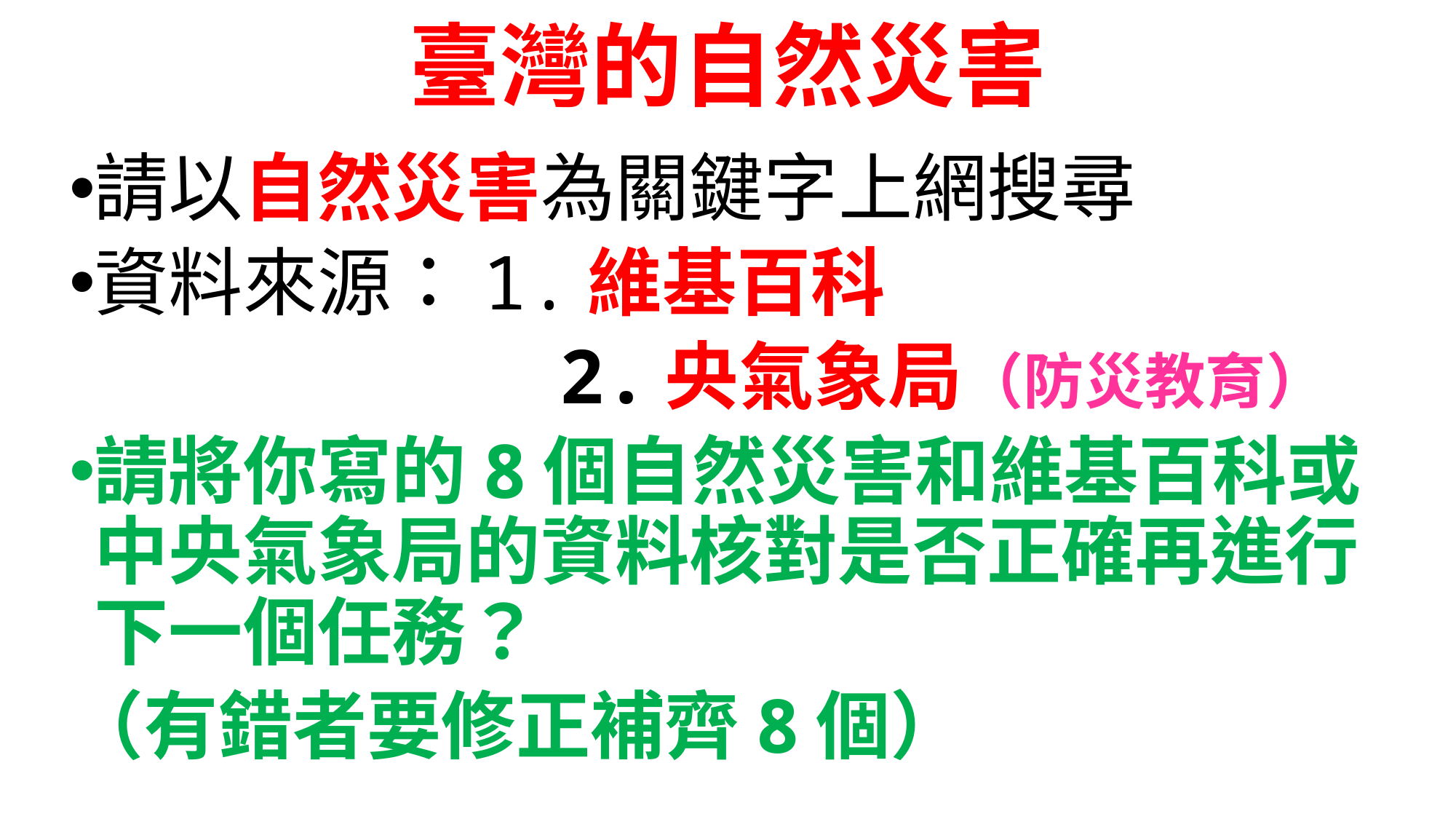

# 臺灣的自然災害
請以自然災害為關鍵字上網搜尋
資料來源：1.維基百科
           2.央氣象局（防災教育）
請將你寫的8個自然災害和維基百科或中央氣象局的資料核對是否正確再進行下一個任務？
（有錯者要修正補齊8個）